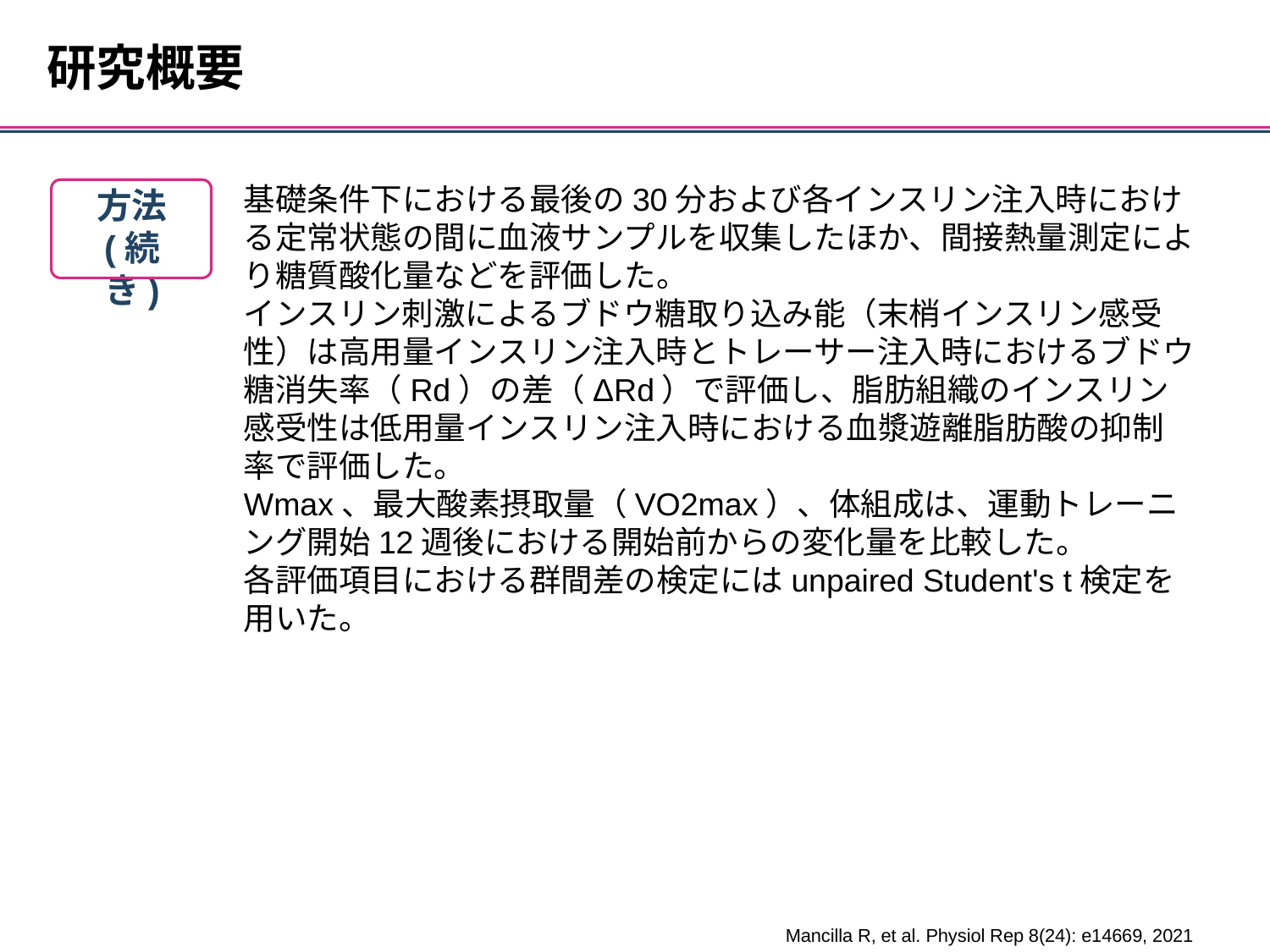

研究概要
基礎条件下における最後の30分および各インスリン注入時における定常状態の間に血液サンプルを収集したほか、間接熱量測定により糖質酸化量などを評価した。
インスリン刺激によるブドウ糖取り込み能（末梢インスリン感受性）は高用量インスリン注入時とトレーサー注入時におけるブドウ糖消失率（Rd）の差（ΔRd）で評価し、脂肪組織のインスリン感受性は低用量インスリン注入時における血漿遊離脂肪酸の抑制率で評価した。
Wmax、最大酸素摂取量（VO2max）、体組成は、運動トレーニング開始12週後における開始前からの変化量を比較した。
各評価項目における群間差の検定にはunpaired Student's t検定を用いた。
方法
(続き)

Mancilla R, et al. Physiol Rep 8(24): e14669, 2021